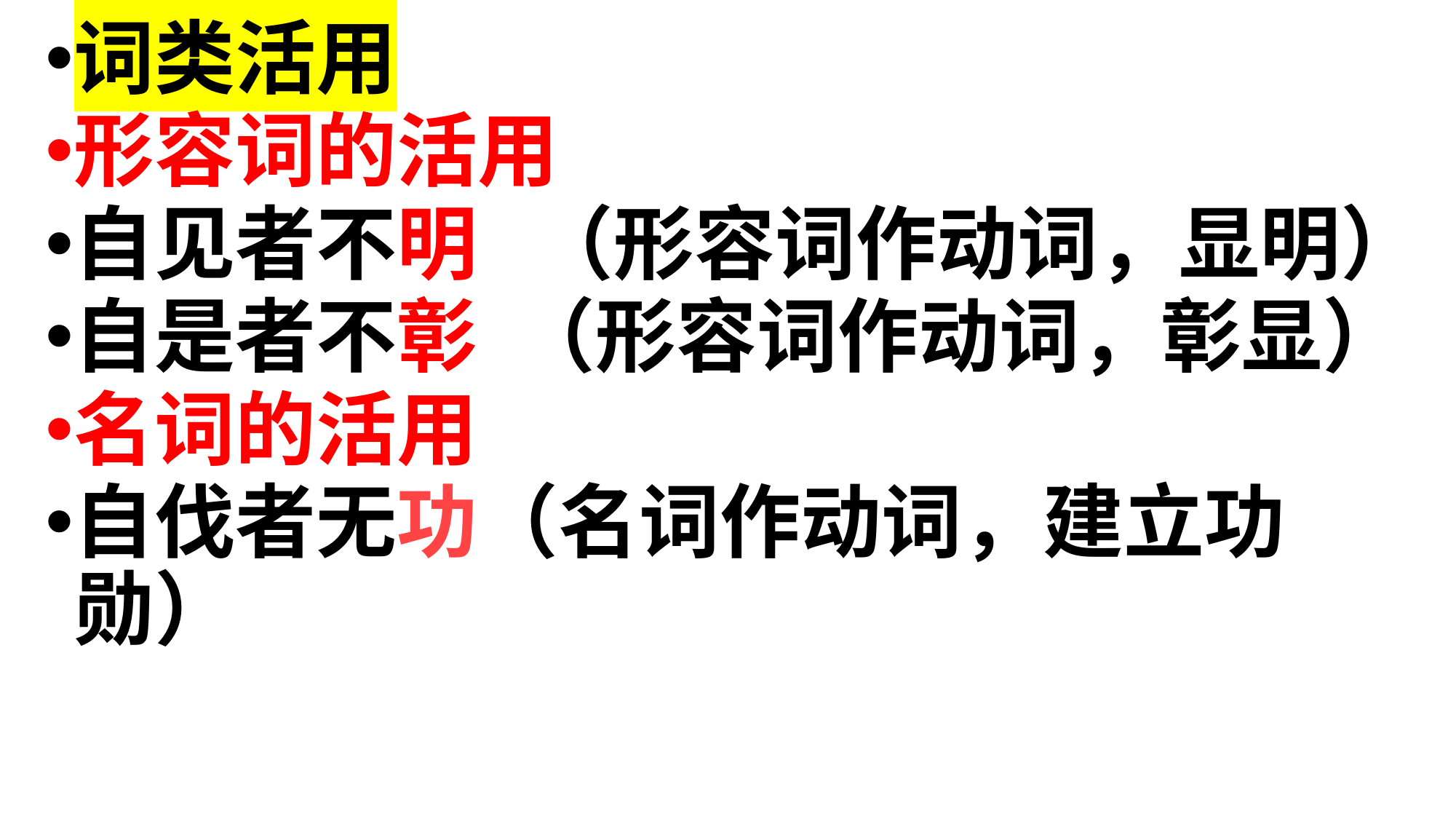

词类活用
形容词的活用
自见者不明   （形容词作动词，显明）
自是者不彰  （形容词作动词，彰显）
名词的活用
自伐者无功（名词作动词，建立功勋）